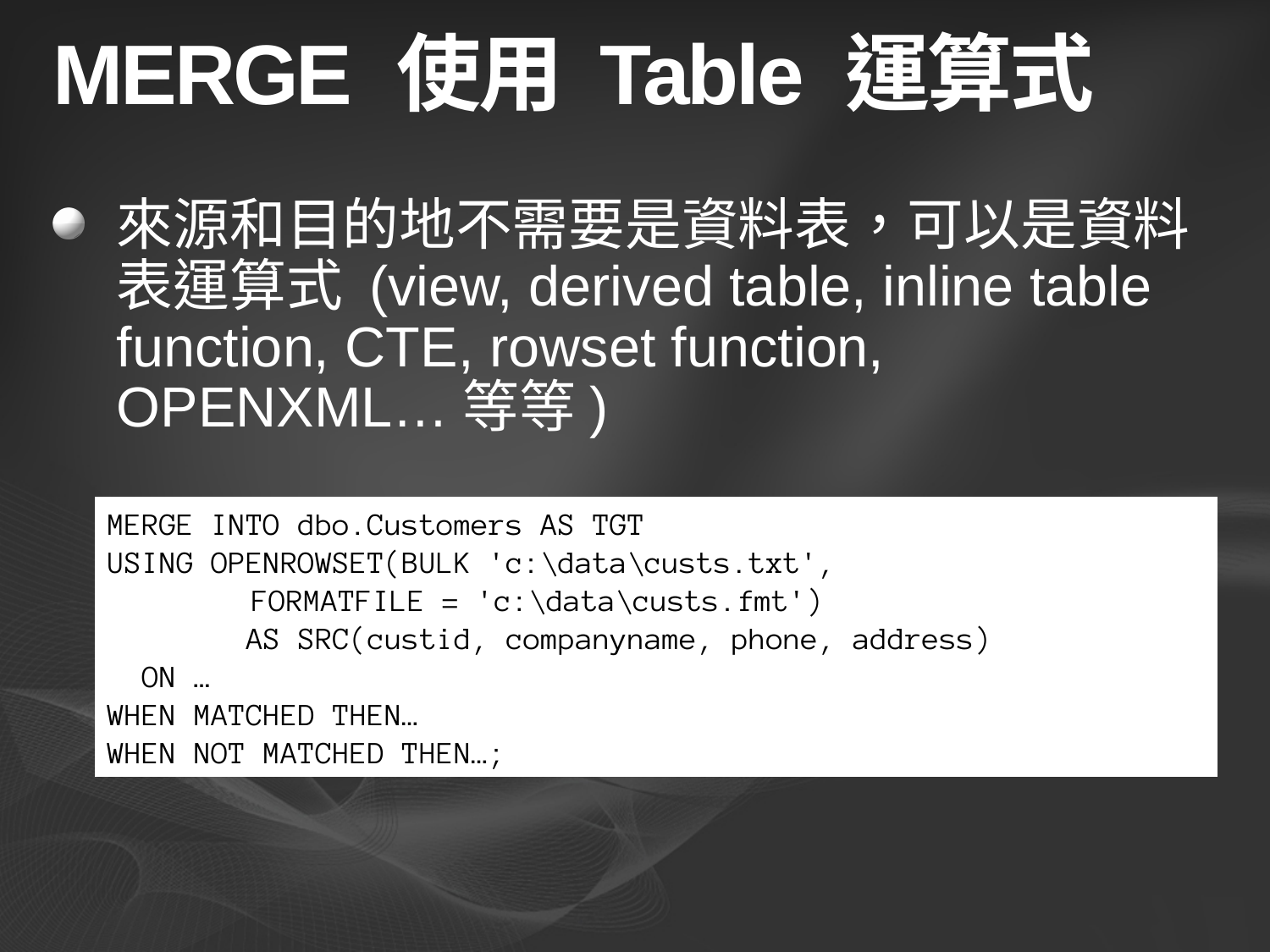

# MERGE 使用 Table 運算式
來源和目的地不需要是資料表，可以是資料表運算式 (view, derived table, inline table function, CTE, rowset function, OPENXML…等等)
MERGE INTO dbo.Customers AS TGT
USING OPENROWSET(BULK 'c:\data\custs.txt',
	 FORMATFILE = 'c:\data\custs.fmt')
        AS SRC(custid, companyname, phone, address)
  ON …
WHEN MATCHED THEN…
WHEN NOT MATCHED THEN…;